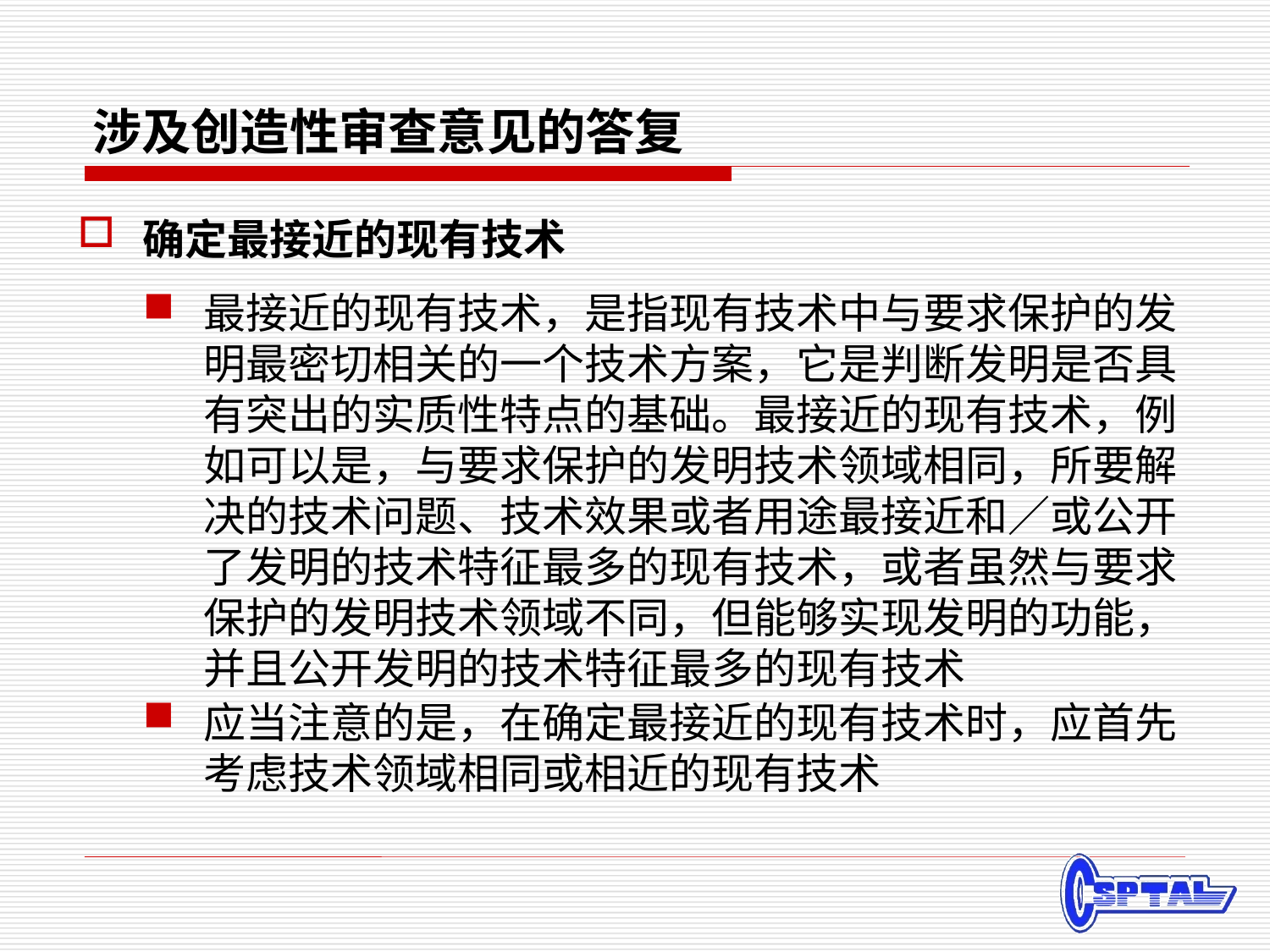

# 涉及创造性审查意见的答复
确定最接近的现有技术
最接近的现有技术，是指现有技术中与要求保护的发明最密切相关的一个技术方案，它是判断发明是否具有突出的实质性特点的基础。最接近的现有技术，例如可以是，与要求保护的发明技术领域相同，所要解决的技术问题、技术效果或者用途最接近和／或公开了发明的技术特征最多的现有技术，或者虽然与要求保护的发明技术领域不同，但能够实现发明的功能，并且公开发明的技术特征最多的现有技术
应当注意的是，在确定最接近的现有技术时，应首先考虑技术领域相同或相近的现有技术